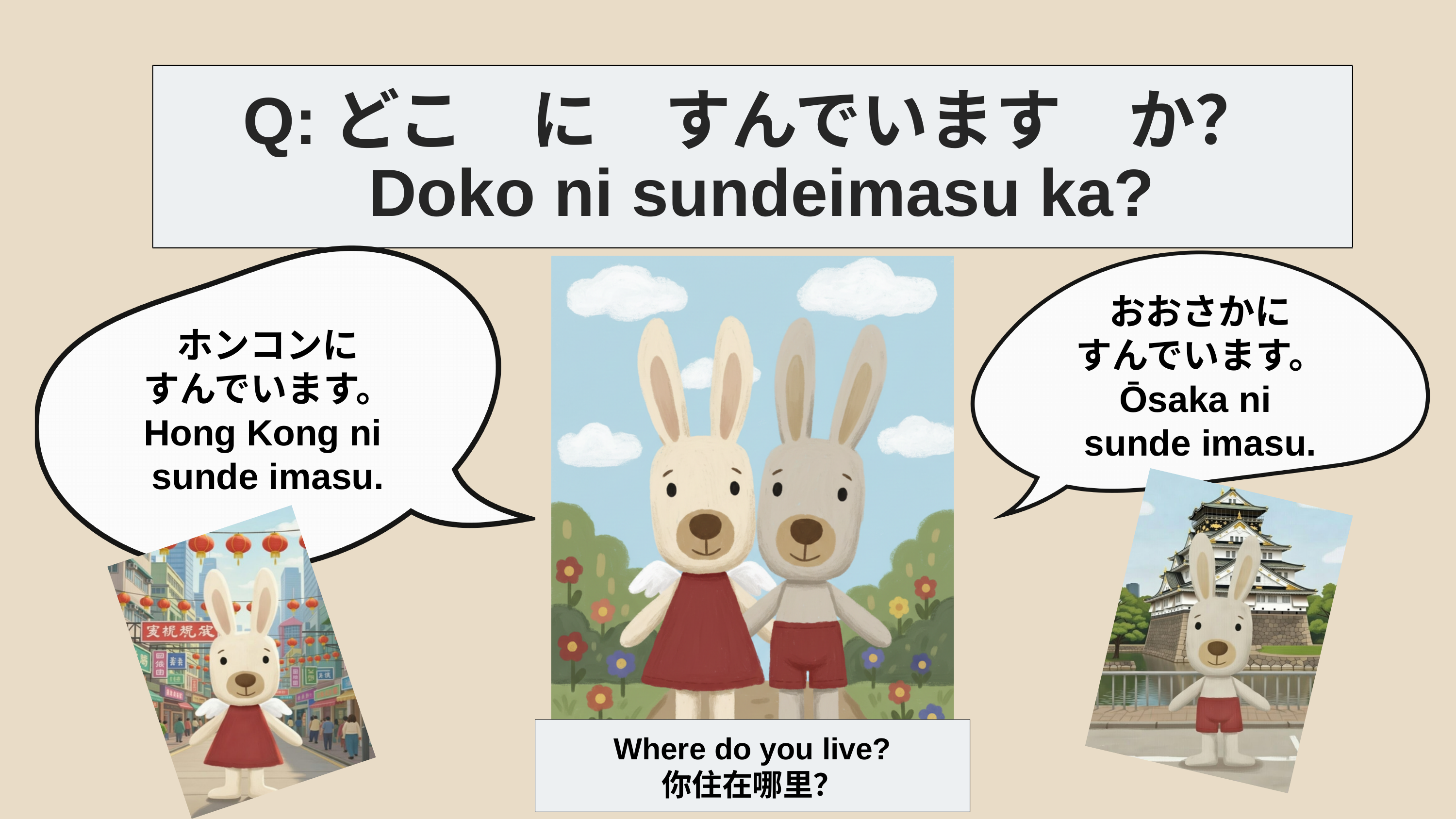

Q:どこ　に　すんでいます　か？
 Doko ni sundeimasu ka?

ホンコンに
すんでいます。
Hong Kong ni
sunde imasu.

おおさかに
すんでいます。
Ōsaka ni
sunde imasu.

Where do you live?
你住在哪里？